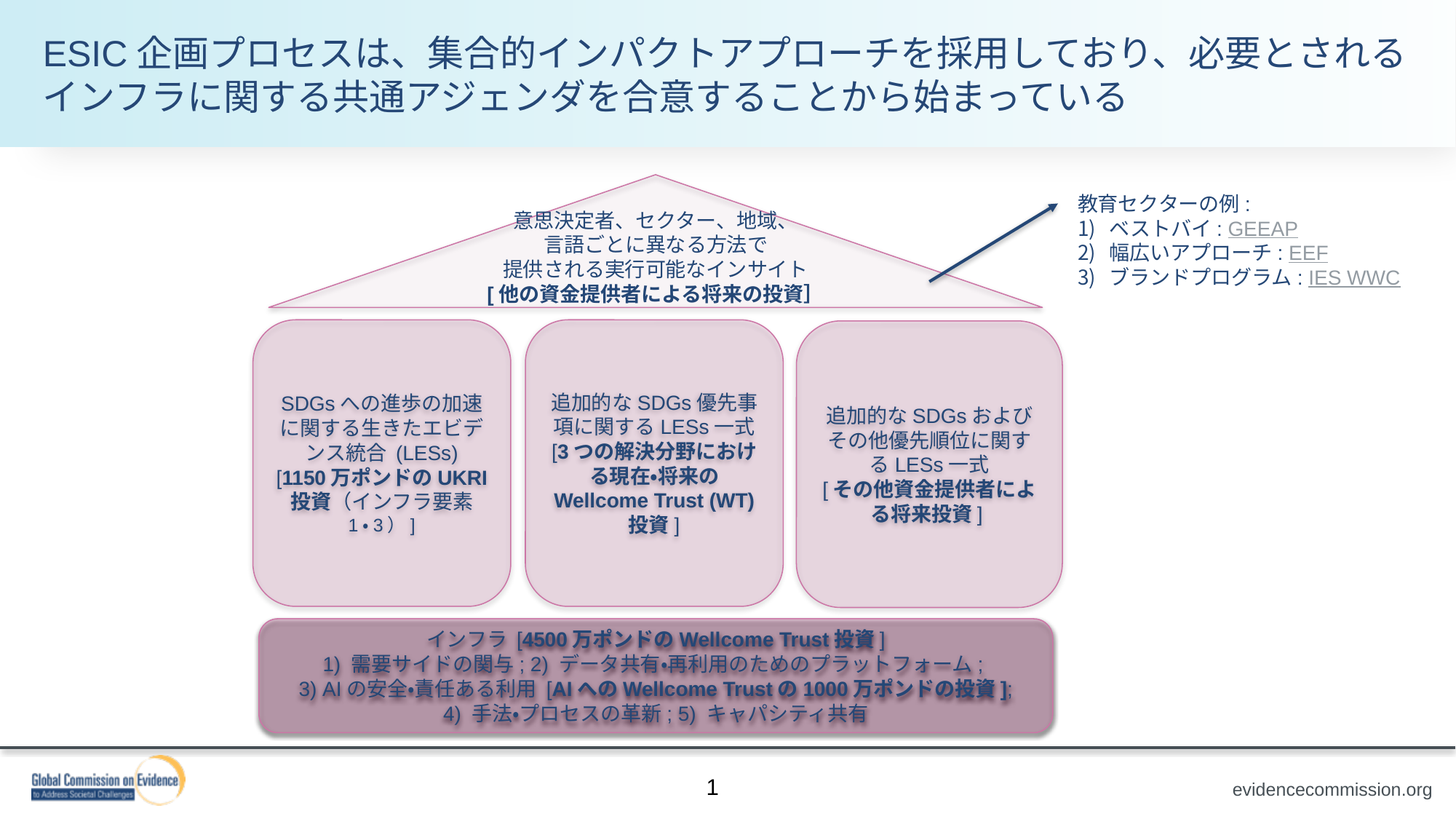

# ESIC企画プロセスは、集合的インパクトアプローチを採用しており、必要とされるインフラに関する共通アジェンダを合意することから始まっている

教育セクターの例:
ベストバイ: GEEAP
幅広いアプローチ: EEF
ブランドプログラム: IES WWC
意思決定者、セクター、地域、
言語ごとに異なる方法で
提供される実行可能なインサイト
[他の資金提供者による将来の投資］
SDGsへの進歩の加速に関する生きたエビデンス統合 (LESs)
[1150万ポンドのUKRI投資（インフラ要素 1・3）]
追加的なSDGs優先事項に関するLESs一式
[3つの解決分野における現在・将来の Wellcome Trust (WT) 投資]
追加的なSDGsおよびその他優先順位に関するLESs一式
[その他資金提供者による将来投資]
インフラ [4500万ポンドのWellcome Trust投資]
1) 需要サイドの関与; 2) データ共有・再利用のためのプラットフォーム;
3) AIの安全・責任ある利用 [AIへのWellcome Trustの1000万ポンドの投資];
4) 手法・プロセスの革新; 5) キャパシティ共有
1